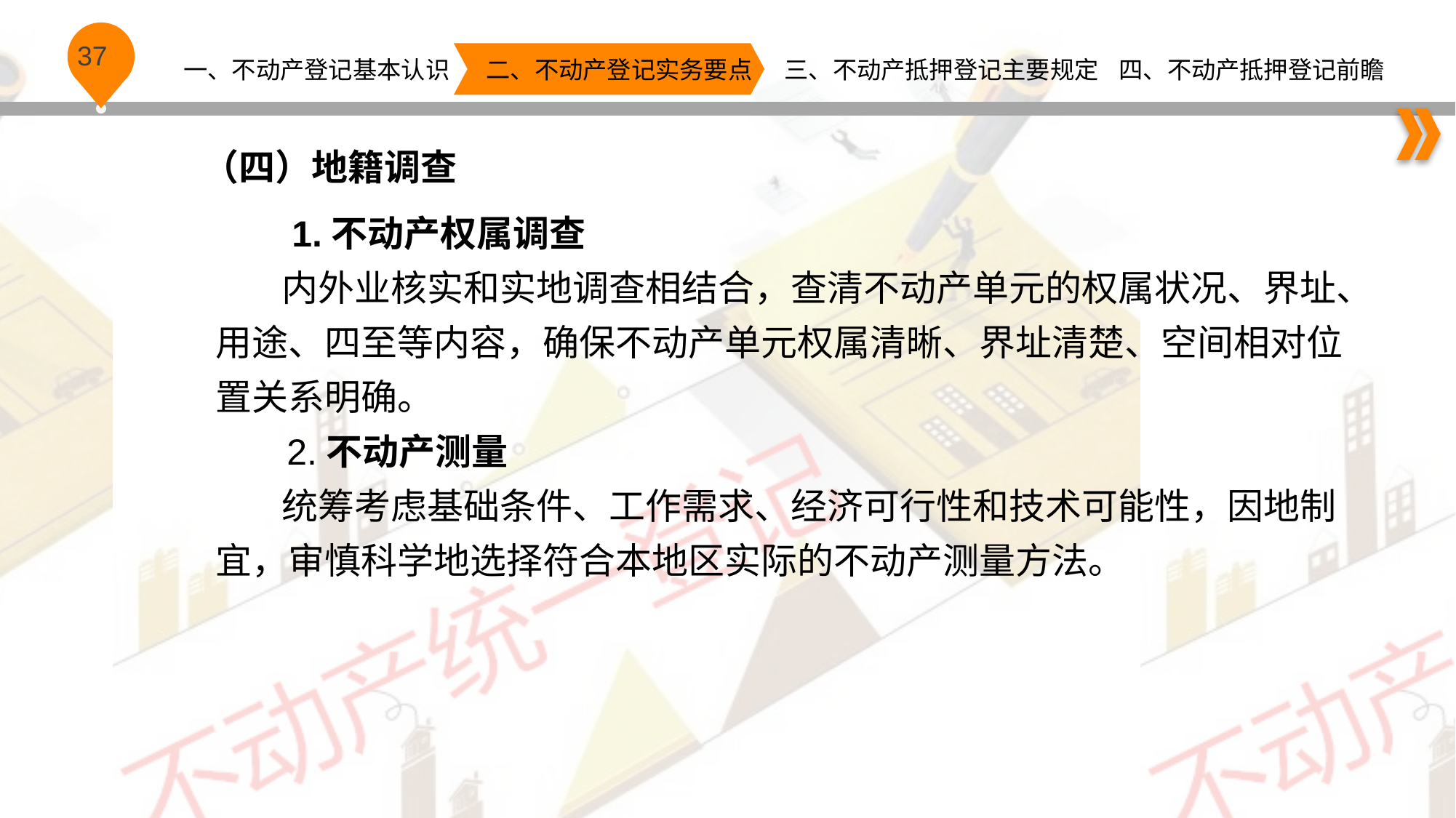

（四）地籍调查
          1.不动产权属调查
       内外业核实和实地调查相结合，查清不动产单元的权属状况、界址、用途、四至等内容，确保不动产单元权属清晰、界址清楚、空间相对位置关系明确。
       2.不动产测量
       统筹考虑基础条件、工作需求、经济可行性和技术可能性，因地制宜，审慎科学地选择符合本地区实际的不动产测量方法。